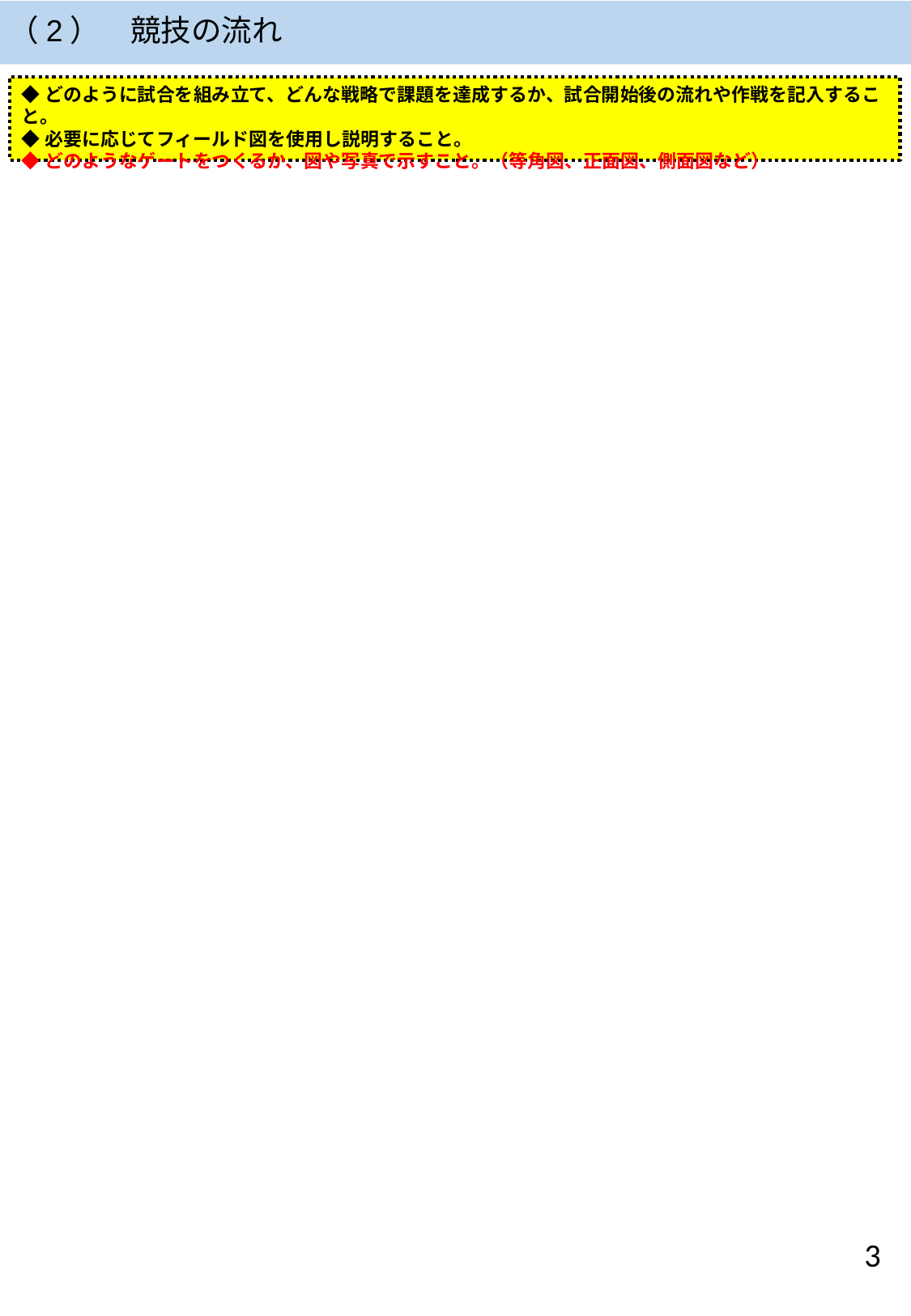

（2）　競技の流れ
◆どのように試合を組み立て、どんな戦略で課題を達成するか、試合開始後の流れや作戦を記入すること。
◆必要に応じてフィールド図を使用し説明すること。
◆どのようなゲートをつくるか、図や写真で示すこと。（等角図、正面図、側面図など）

3